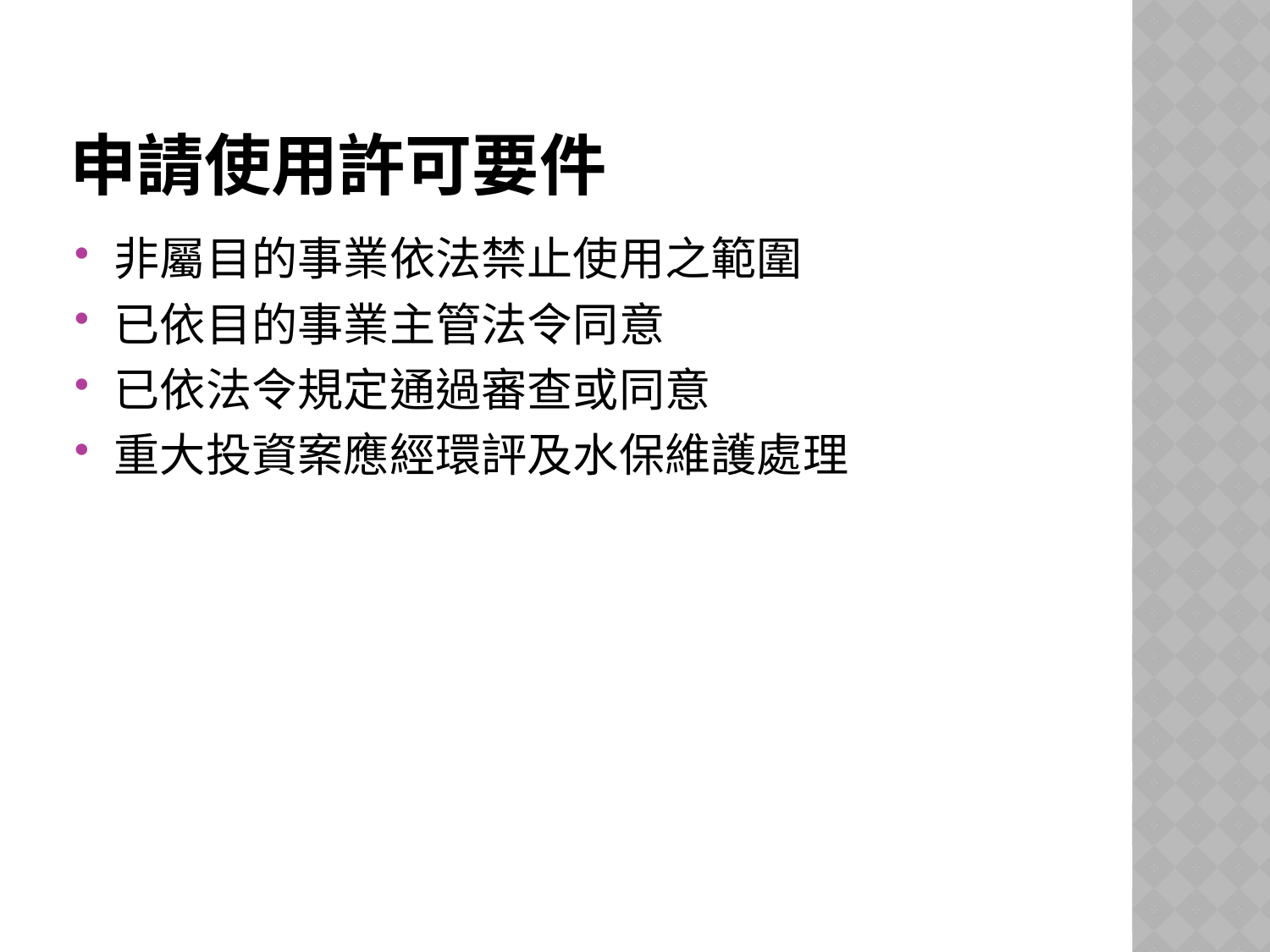

# 申請使用許可要件
非屬目的事業依法禁止使用之範圍
已依目的事業主管法令同意
已依法令規定通過審查或同意
重大投資案應經環評及水保維護處理